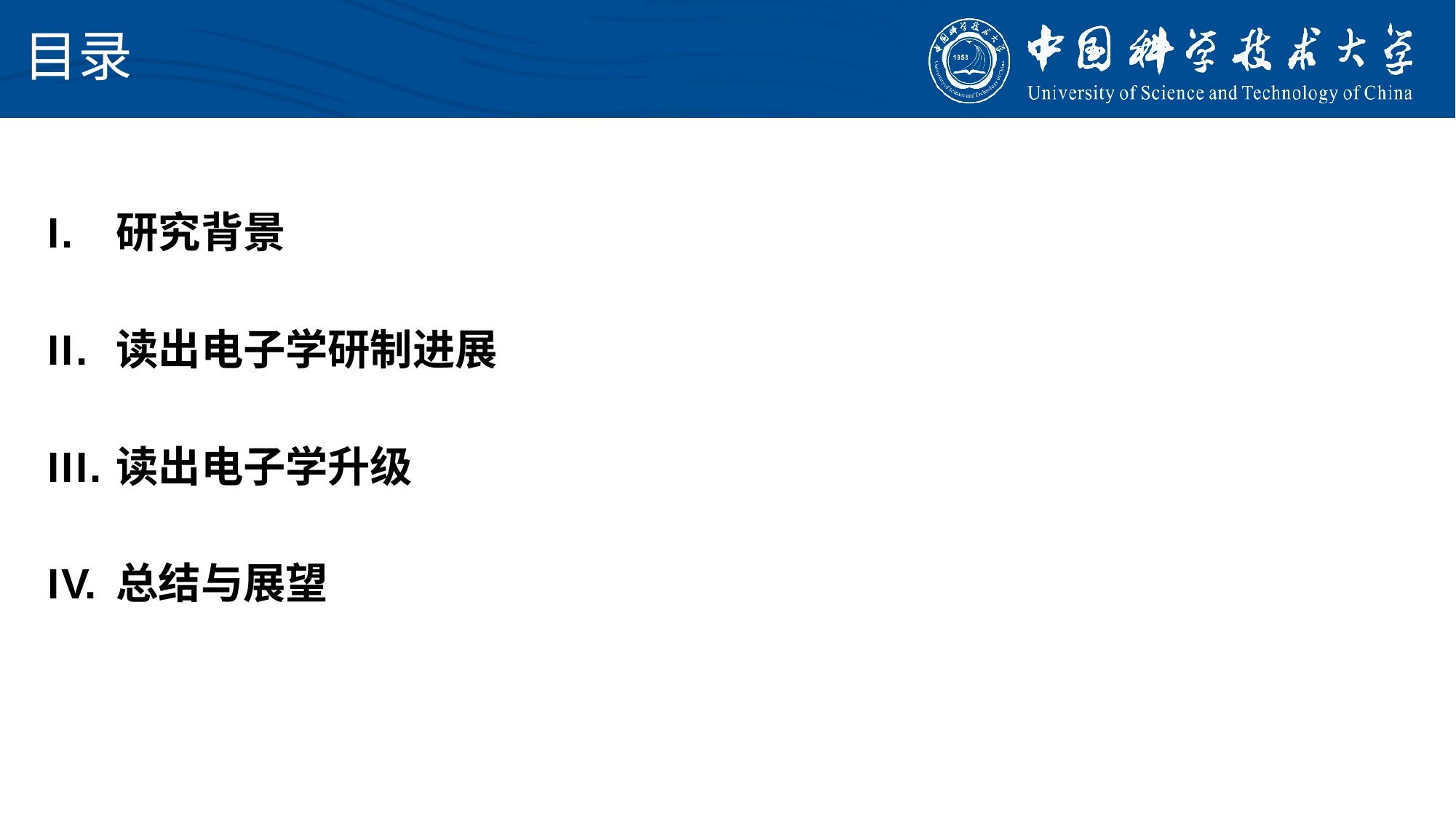

# 目录
研究背景
读出电子学研制进展
读出电子学升级
总结与展望
2